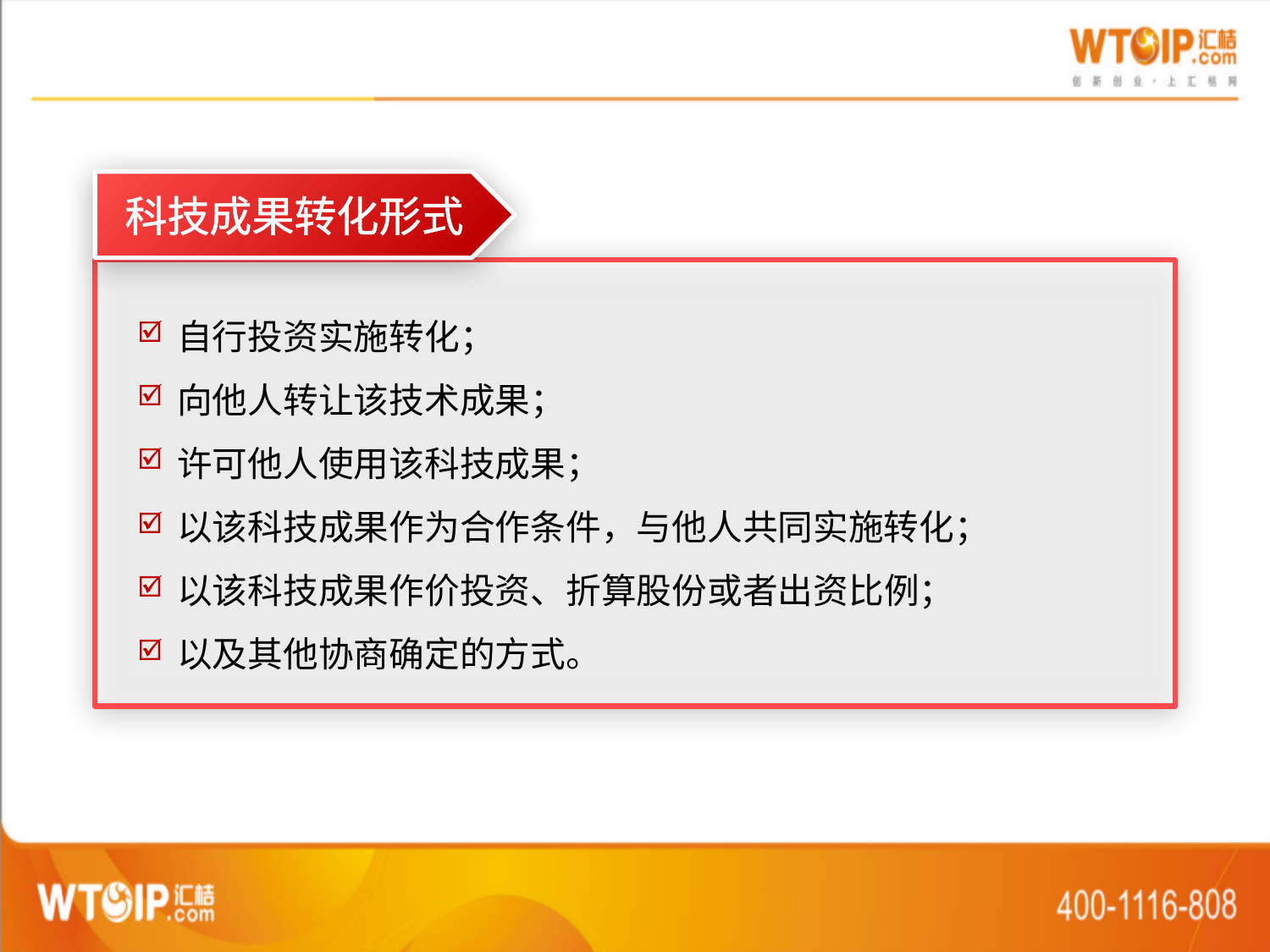

科技成果转化形式

自行投资实施转化；
向他人转让该技术成果；
许可他人使用该科技成果；
以该科技成果作为合作条件，与他人共同实施转化；
以该科技成果作价投资、折算股份或者出资比例；
以及其他协商确定的方式。